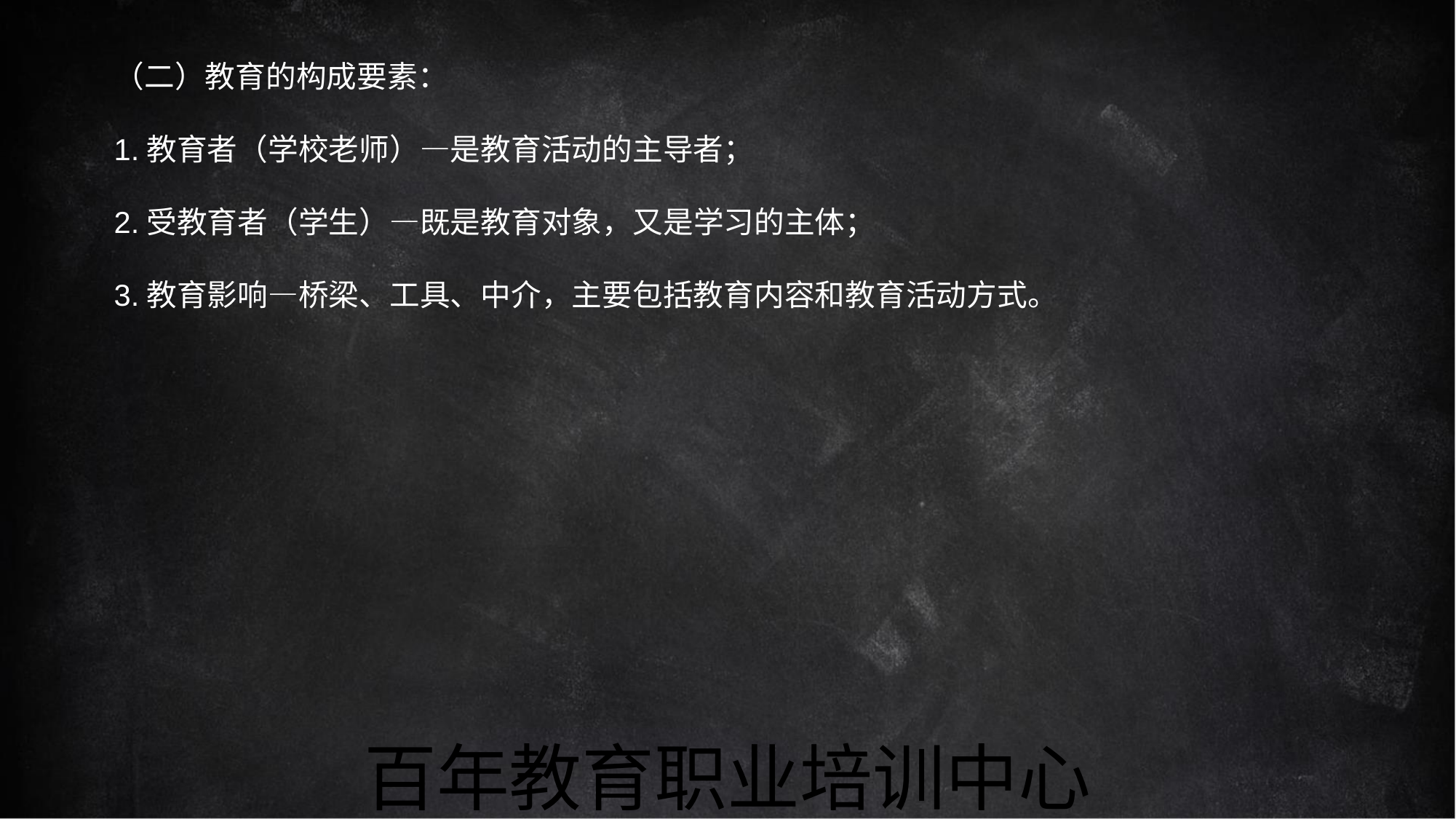

（二）教育的构成要素：
1.教育者（学校老师）—是教育活动的主导者；
2.受教育者（学生）—既是教育对象，又是学习的主体；
3.教育影响—桥梁、工具、中介，主要包括教育内容和教育活动方式。
百年教育职业培训中心